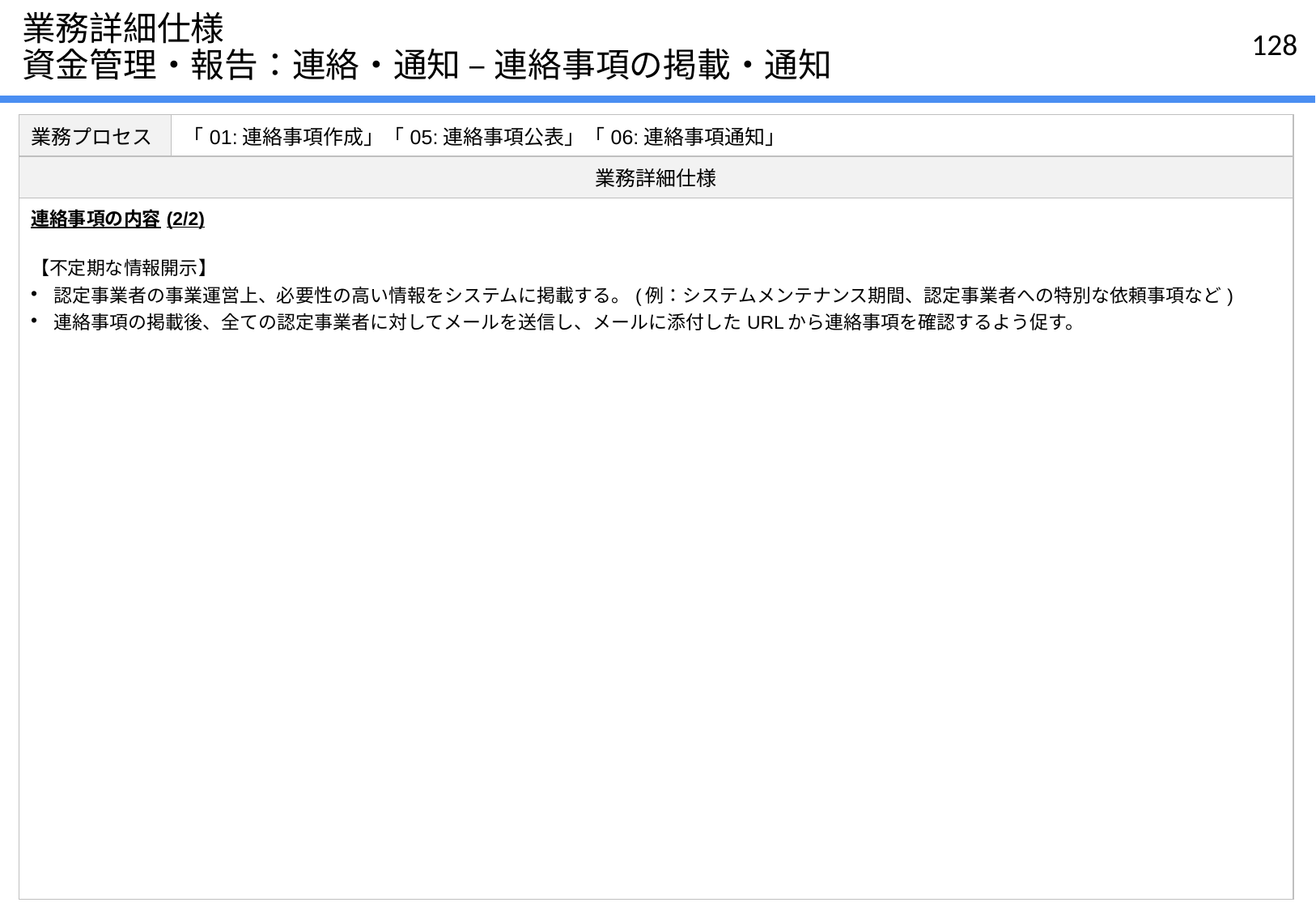

# 業務詳細仕様 資金管理・報告：連絡・通知 – 連絡事項の掲載・通知
| 業務プロセス | 「01:連絡事項作成」「05:連絡事項公表」「06:連絡事項通知」 |
| --- | --- |
| 業務詳細仕様 |  |
| 連絡事項の内容(2/2) 【不定期な情報開示】 認定事業者の事業運営上、必要性の高い情報をシステムに掲載する。(例：システムメンテナンス期間、認定事業者への特別な依頼事項など) 連絡事項の掲載後、全ての認定事業者に対してメールを送信し、メールに添付したURLから連絡事項を確認するよう促す。 |  |